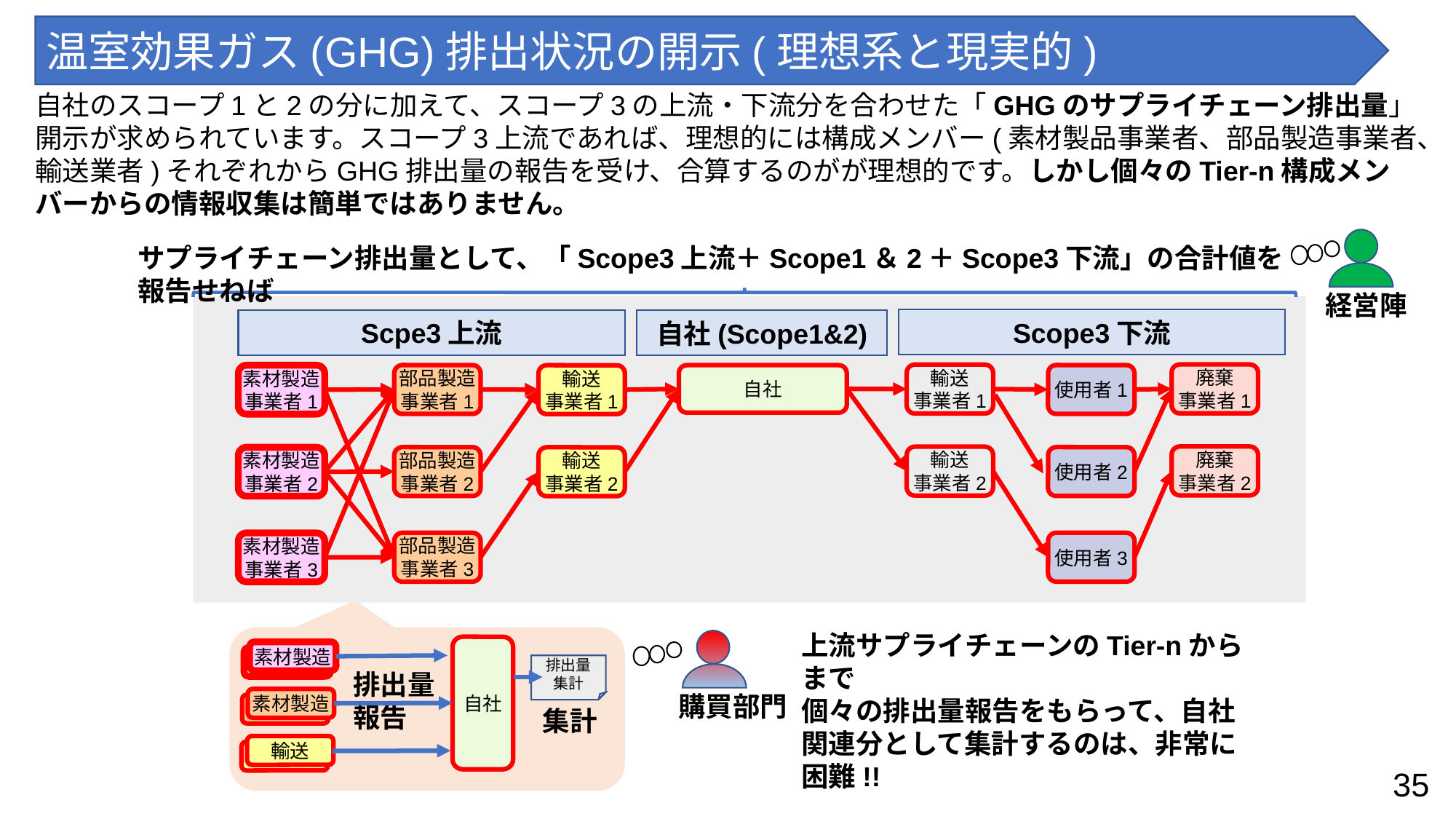

温室効果ガス(GHG)排出状況の開示(理想系と現実的)
自社のスコープ1と2の分に加えて、スコープ3の上流・下流分を合わせた「GHGのサプライチェーン排出量」開示が求められています。スコープ3上流であれば、理想的には構成メンバー(素材製品事業者、部品製造事業者、輸送業者)それぞれからGHG排出量の報告を受け、合算するのがが理想的です。しかし個々のTier-n構成メンバーからの情報収集は簡単ではありません。

サプライチェーン排出量として、「Scope3上流＋Scope1＆2＋Scope3下流」の合計値を報告せねば

経営陣

Scope3下流
Scpe3上流
自社(Scope1&2)
廃棄
事業者1
輸送
事業者1
使用者1
部品製造
事業者1
素材製造
事業者1
輸送
事業者1
自社
廃棄
事業者2
輸送
事業者2
使用者2
部品製造
事業者2
素材製造
事業者2
輸送
事業者2
使用者3
部品製造
事業者3
素材製造
事業者3

上流サプライチェーンのTier-nからまで
個々の排出量報告をもらって、自社関連分として集計するのは、非常に困難!!

自社
素材製造

素材製造
排出量集計
排出量
報告
素材製造
購買部門
素材製造
集計
輸送
素材製造